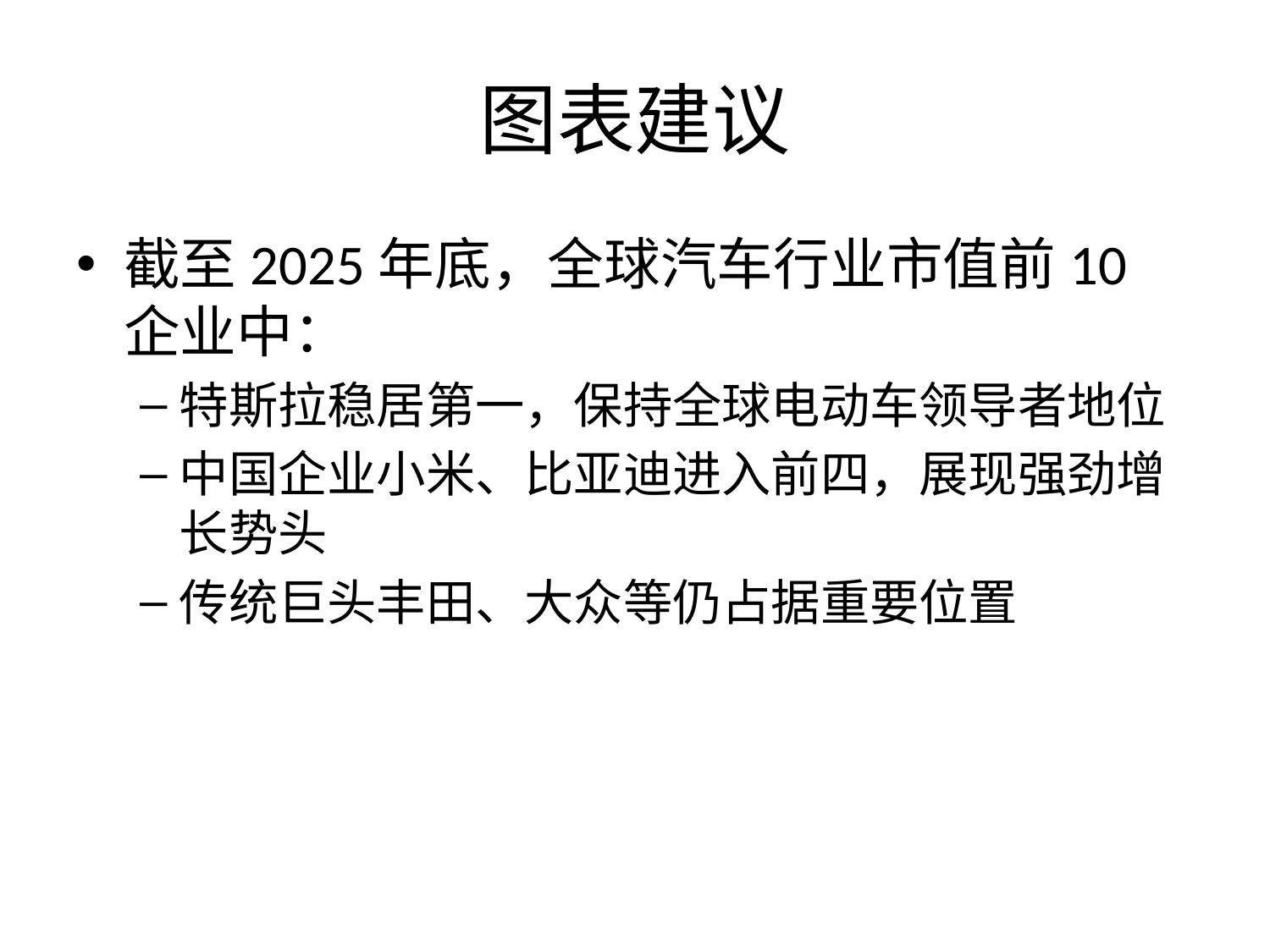

# 图表建议
截至2025年底，全球汽车行业市值前10企业中：
特斯拉稳居第一，保持全球电动车领导者地位
中国企业小米、比亚迪进入前四，展现强劲增长势头
传统巨头丰田、大众等仍占据重要位置